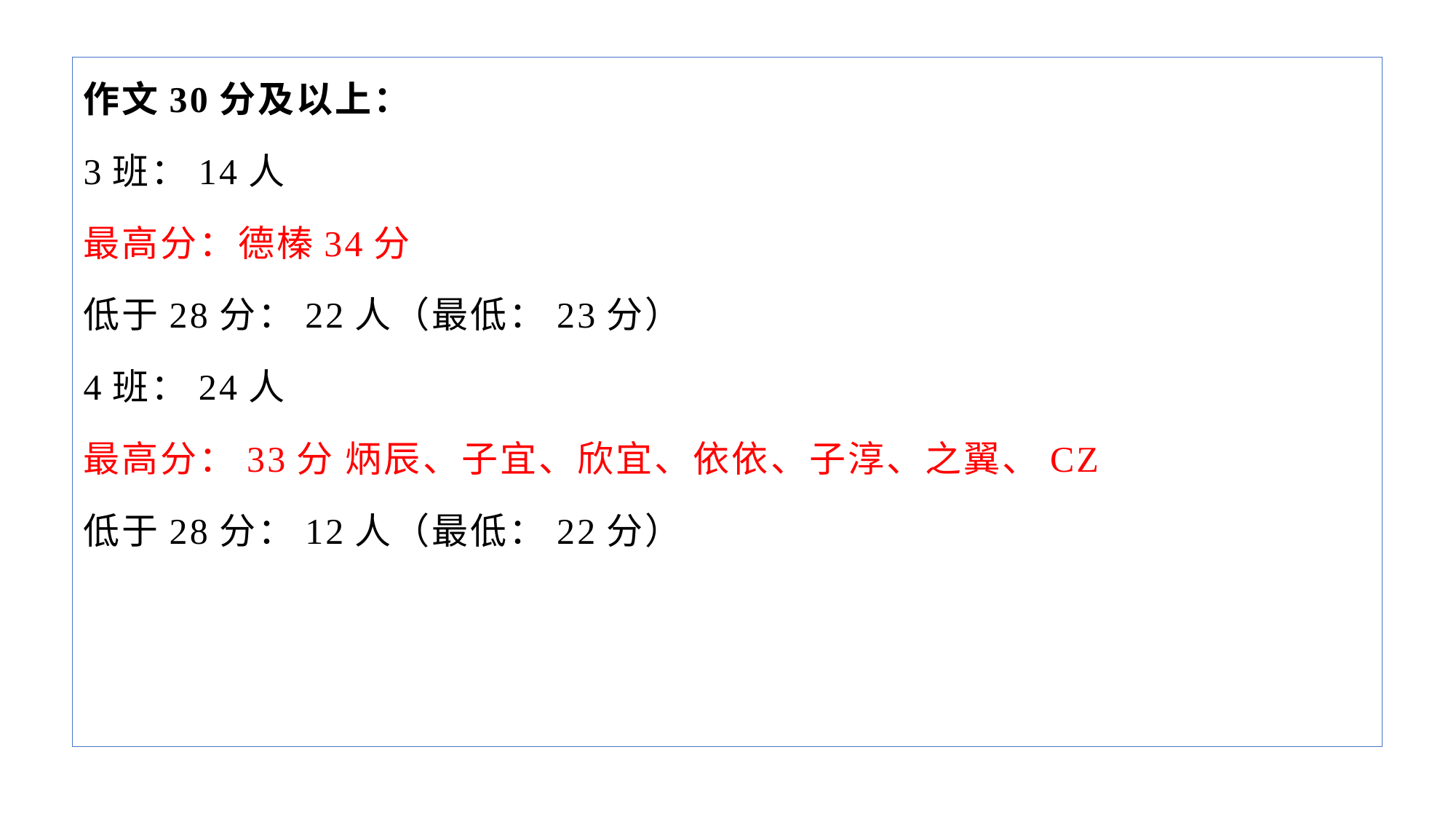

作文30分及以上：
3班：14人
最高分：德榛34分
低于28分：22人（最低：23分）
4班：24人
最高分：33分 炳辰、子宜、欣宜、依依、子淳、之翼、CZ
低于28分：12人（最低：22分）